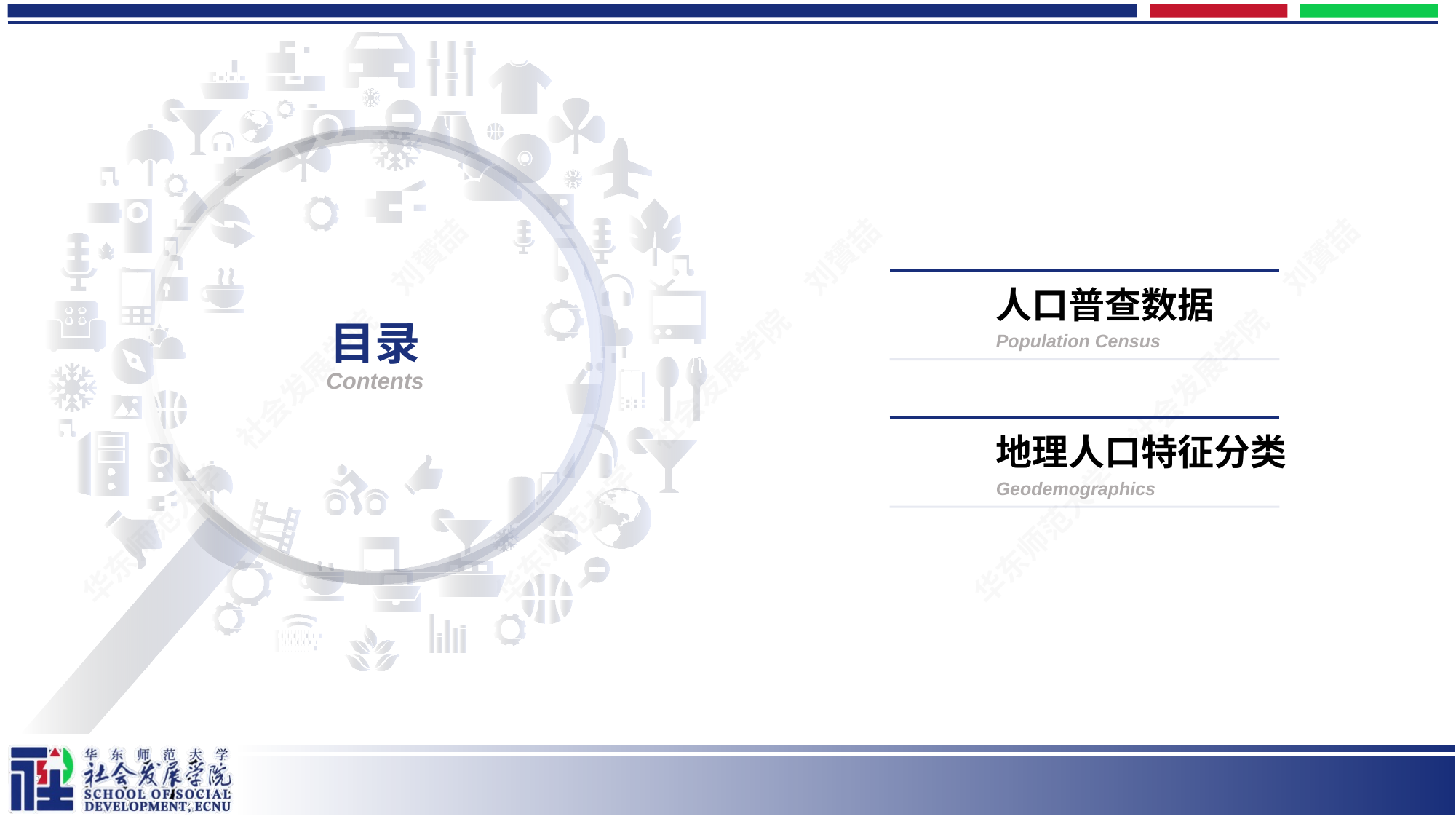

1.0
人口普查数据
Population Census

# 目录 Contents
2.0
地理人口特征分类
Geodemographics